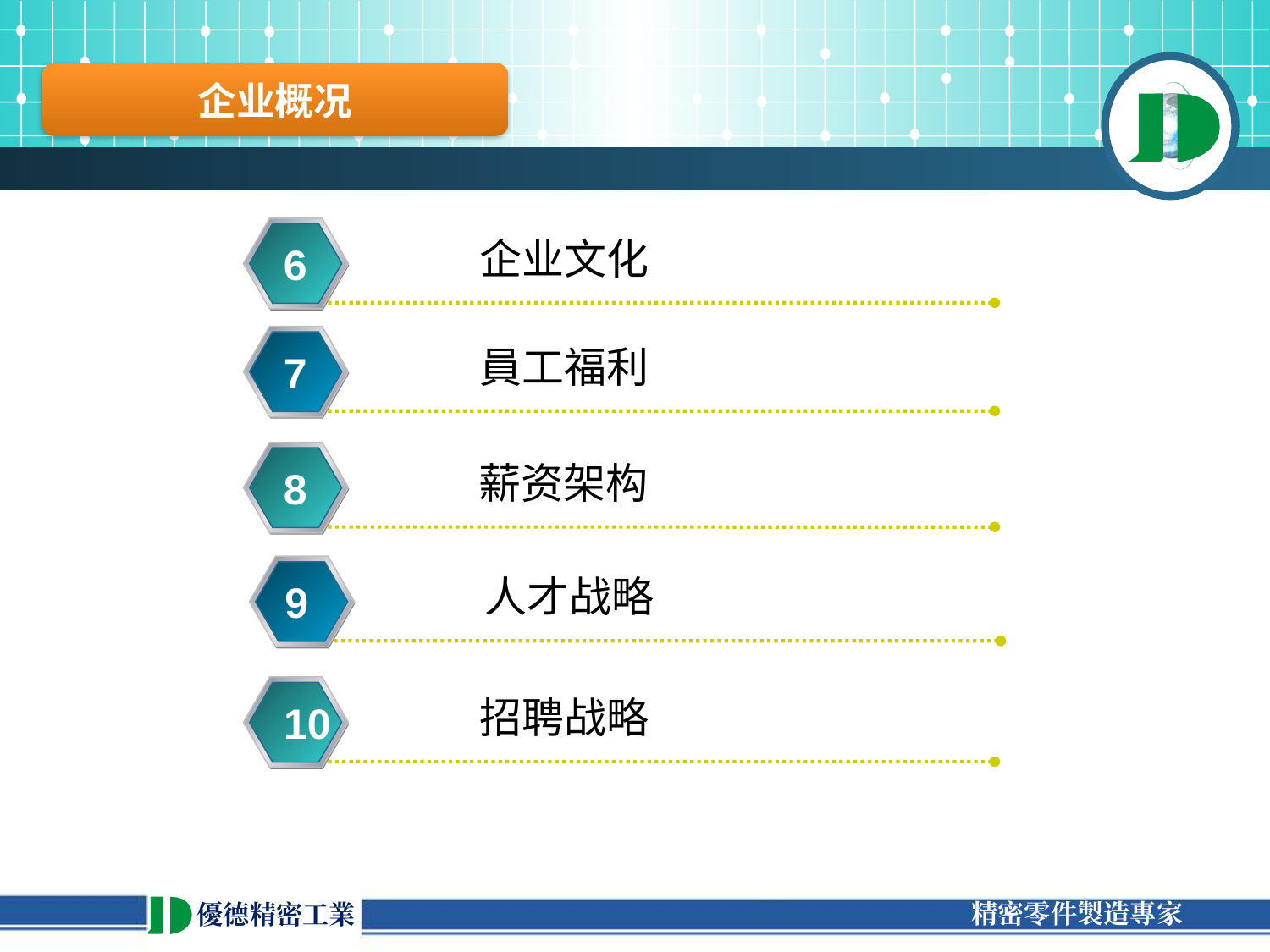

企业概况

企业文化
6

員工福利
7

薪资架构
8

人才战略
9

招聘战略
10